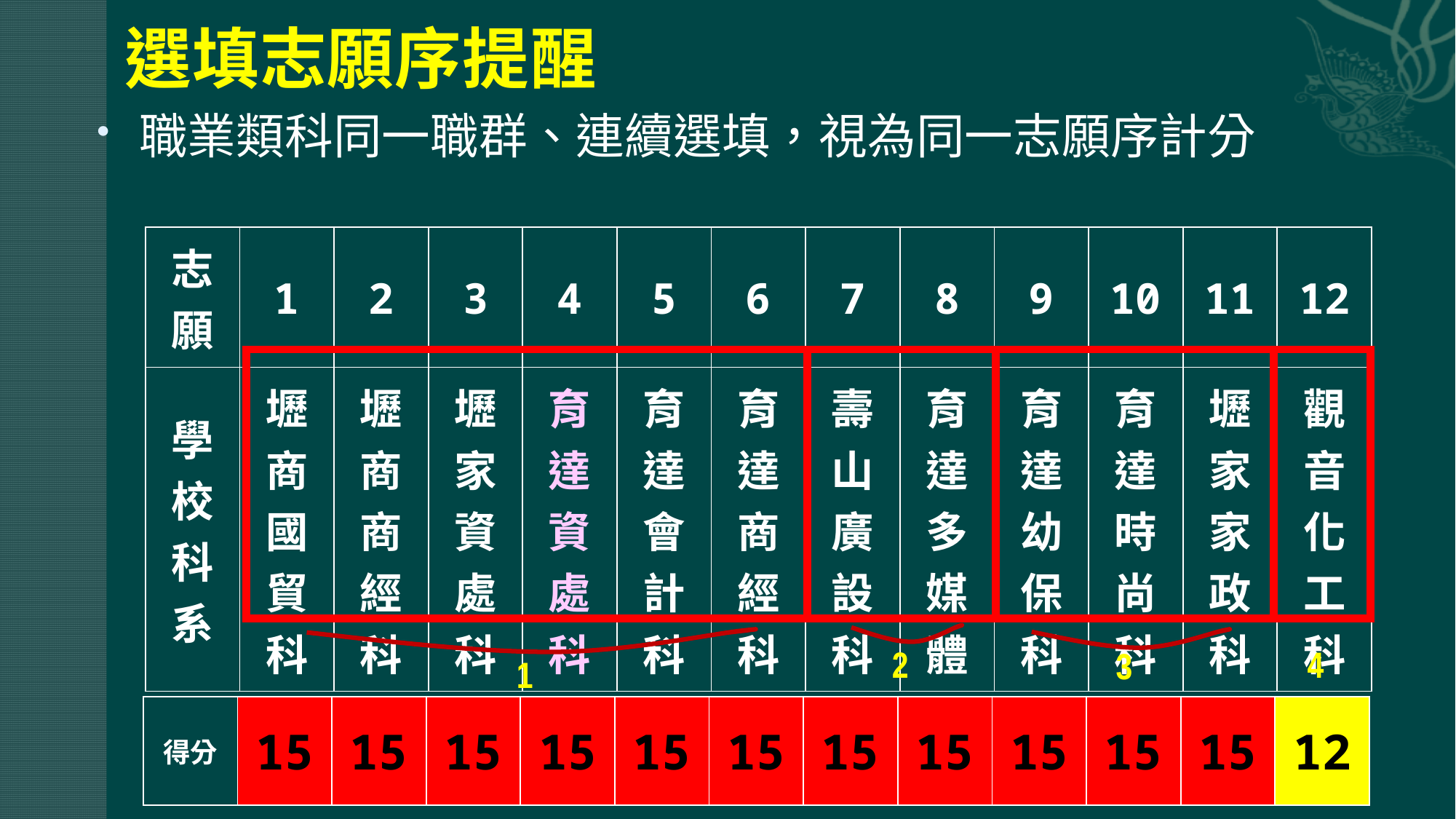

# 選填志願序提醒
職業類科同一職群、連續選填，視為同一志願序計分
| 志願 | 1 | 2 | 3 | 4 | 5 | 6 | 7 | 8 | 9 | 10 | 11 | 12 |
| --- | --- | --- | --- | --- | --- | --- | --- | --- | --- | --- | --- | --- |
| 學校科系 | 壢商國貿科 | 壢商商經科 | 壢家資處科 | 育達資處科 | 育達會計科 | 育達商經科 | 壽山廣設科 | 育達多媒體 | 育達幼保科 | 育達時尚科 | 壢家家政科 | 觀音化工科 |

2
4
3
1
| 得分 | 15 | 15 | 15 | 15 | 15 | 15 | 15 | 15 | 15 | 15 | 15 | 12 |
| --- | --- | --- | --- | --- | --- | --- | --- | --- | --- | --- | --- | --- |